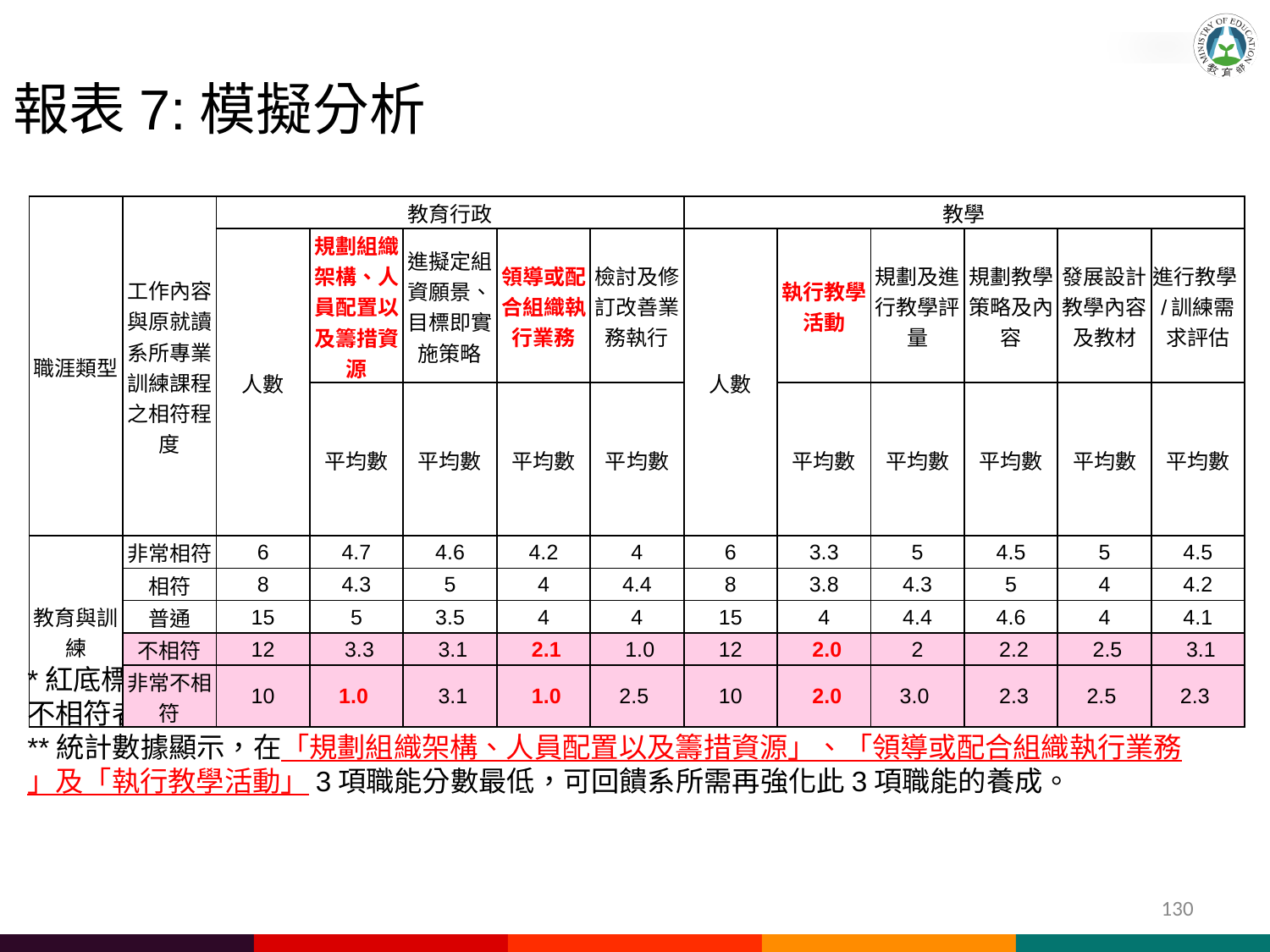

報表7:模擬分析
| 職涯類型 | 工作內容與原就讀系所專業訓練課程之相符程度 | 教育行政 |  |  |  |  | 教學 |  |  |  |  |  |
| --- | --- | --- | --- | --- | --- | --- | --- | --- | --- | --- | --- | --- |
|  |  | 人數 | 規劃組織架構、人員配置以及籌措資源 | 進擬定組資願景、目標即實施策略 | 領導或配合組織執行業務 | 檢討及修訂改善業務執行 | 人數 | 執行教學活動 | 規劃及進行教學評量 | 規劃教學策略及內容 | 發展設計教學內容及教材 | 進行教學/訓練需求評估 |
|  |  |  | 平均數 | 平均數 | 平均數 | 平均數 |  | 平均數 | 平均數 | 平均數 | 平均數 | 平均數 |
| 教育與訓練 | 非常相符 | 6 | 4.7 | 4.6 | 4.2 | 4 | 6 | 3.3 | 5 | 4.5 | 5 | 4.5 |
|  | 相符 | 8 | 4.3 | 5 | 4 | 4.4 | 8 | 3.8 | 4.3 | 5 | 4 | 4.2 |
|  | 普通 | 15 | 5 | 3.5 | 4 | 4 | 15 | 4 | 4.4 | 4.6 | 4 | 4.1 |
|  | 不相符 | 12 | 3.3 | 3.1 | 2.1 | 1.0 | 12 | 2.0 | 2 | 2.2 | 2.5 | 3.1 |
|  | 非常不相符 | 10 | 1.0 | 3.1 | 1.0 | 2.5 | 10 | 2.0 | 3.0 | 2.3 | 2.5 | 2.3 |
*紅底標註為從事教育與訓練相關工作的畢業生中，認為目前工作內容與原就讀系所專業訓練課程不相符者，其在學時的各項職能診斷分數的狀況。
**統計數據顯示，在「規劃組織架構、人員配置以及籌措資源」、「領導或配合組織執行業務
」及「執行教學活動」3項職能分數最低，可回饋系所需再強化此3項職能的養成。
130